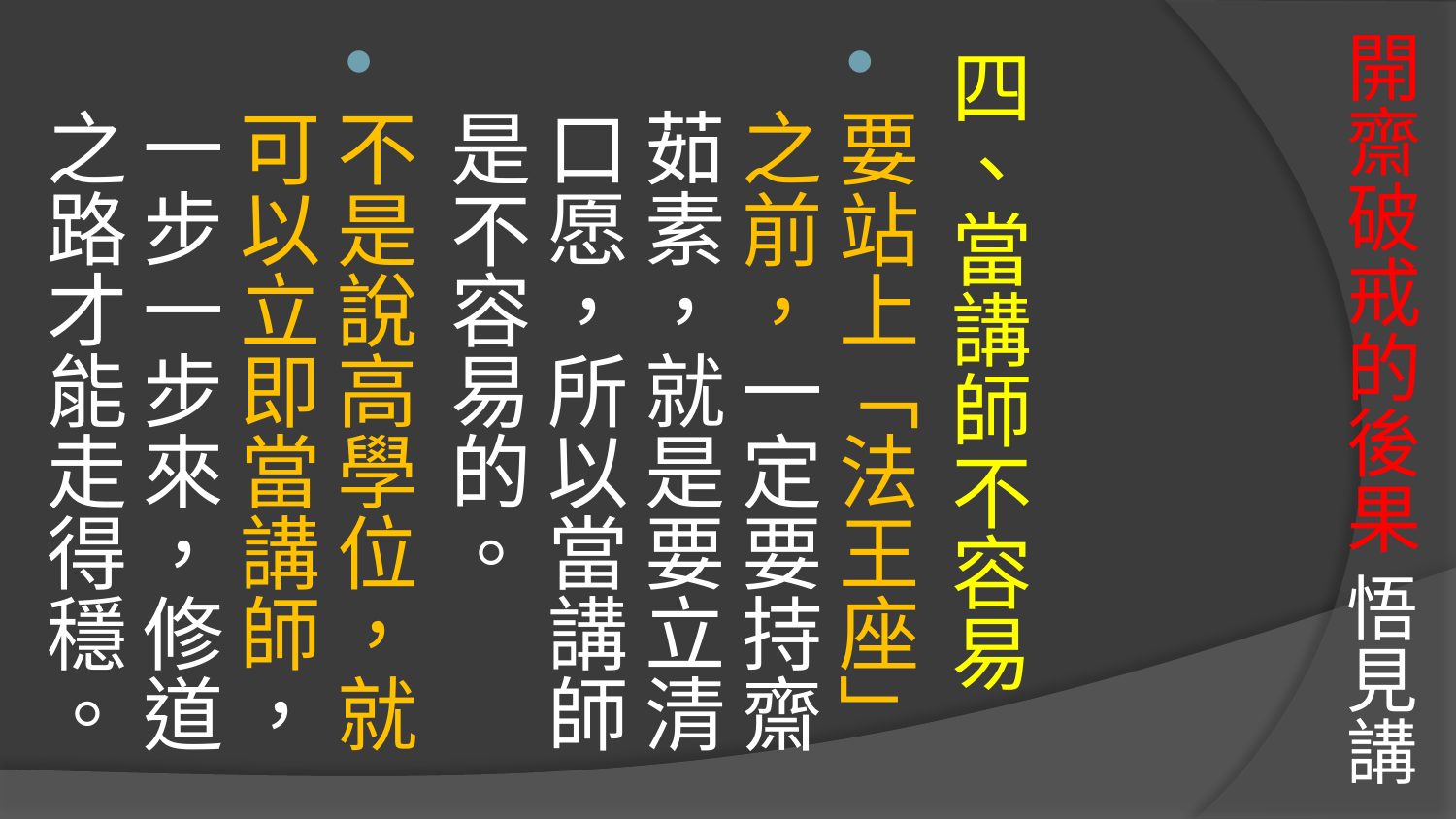

# 開齋破戒的後果 悟見講
四、當講師不容易
要站上「法王座」之前，一定要持齋茹素，就是要立清口愿，所以當講師是不容易的。
不是說高學位，就可以立即當講師，一步一步來，修道之路才能走得穩。